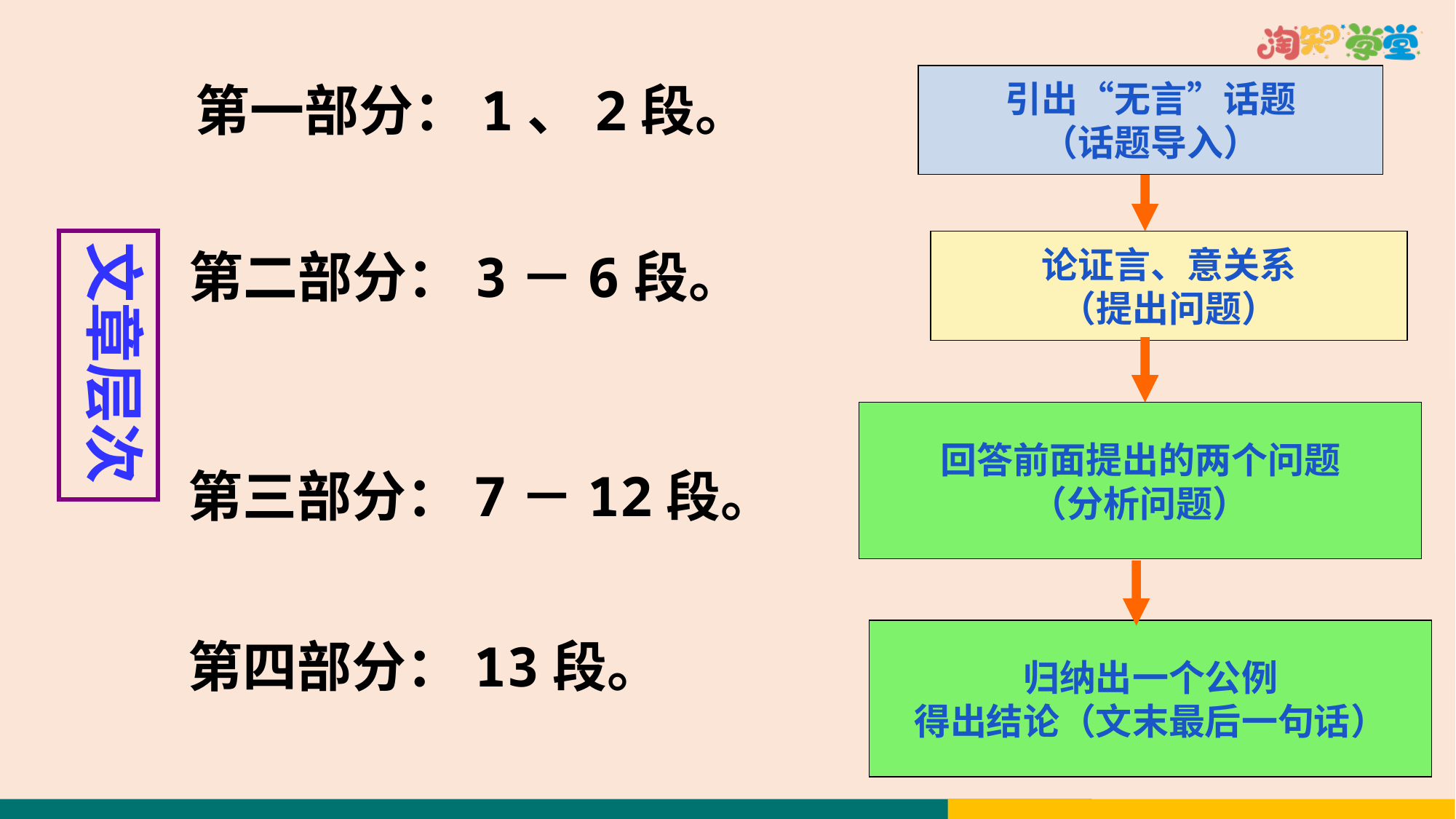

第一部分：1、2段。

引出“无言”话题
（话题导入）

文章层次
    第二部分：3－6段。

论证言、意关系
（提出问题）

回答前面提出的两个问题
（分析问题）
    第三部分：7－12段。

归纳出一个公例
得出结论（文末最后一句话）
    第四部分：13段。